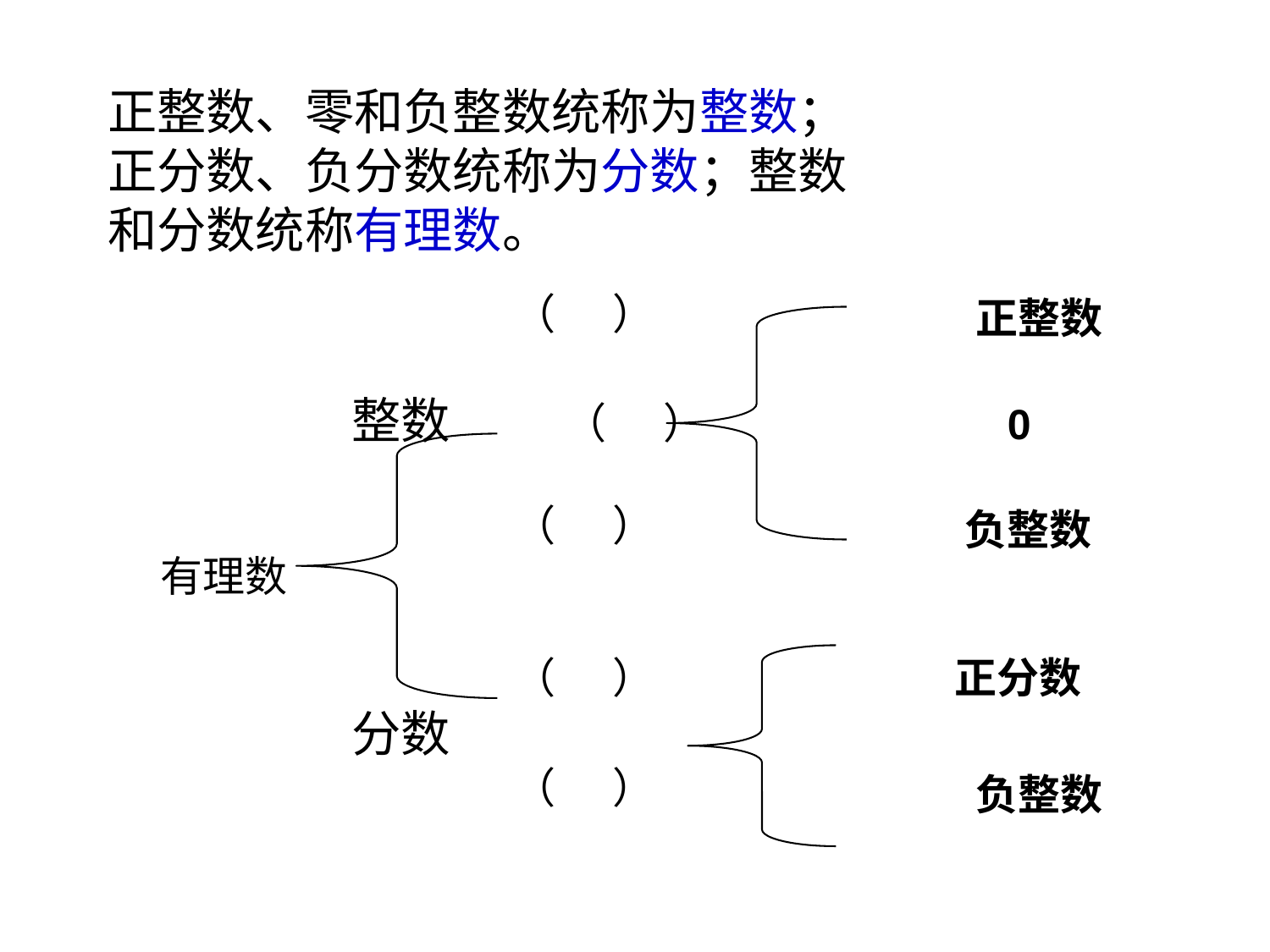

正整数、零和负整数统称为整数；正分数、负分数统称为分数；整数和分数统称有理数。

                                    （      ）
                   整数            （      ）

                                    （      ）
有理数

                                    （      ）
                   分数
                                    （      ）
正整数

0

负整数

正分数
负整数